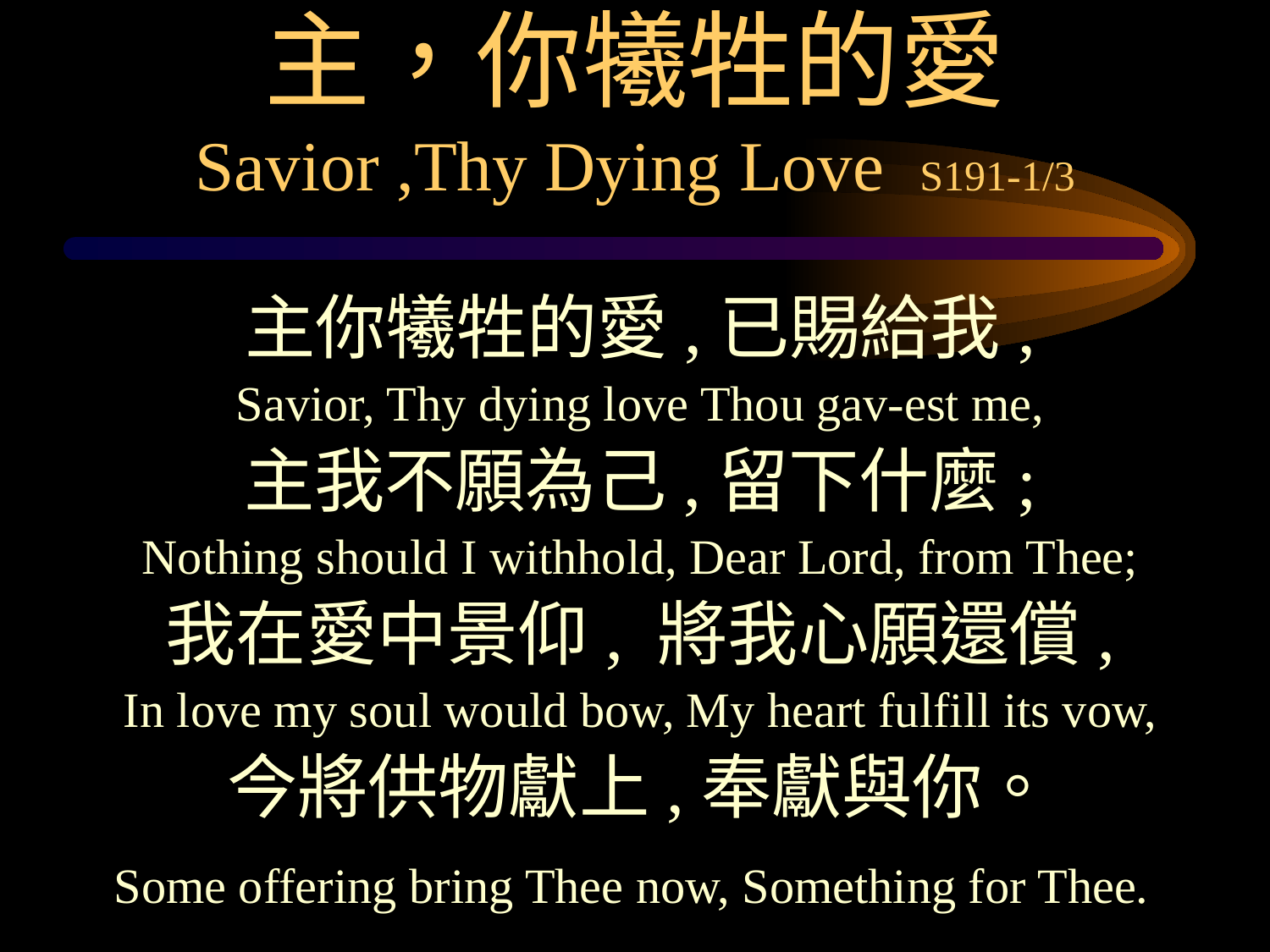

# 主，你犧牲的愛 Savior ,Thy Dying Love  S191-1/3
主你犧牲的愛,已賜給我,
Savior, Thy dying love Thou gav-est me,
主我不願為己,留下什麼;
Nothing should I withhold, Dear Lord, from Thee;
我在愛中景仰, 將我心願還償,
In love my soul would bow, My heart fulfill its vow,
今將供物獻上,奉獻與你。
Some offering bring Thee now, Something for Thee.